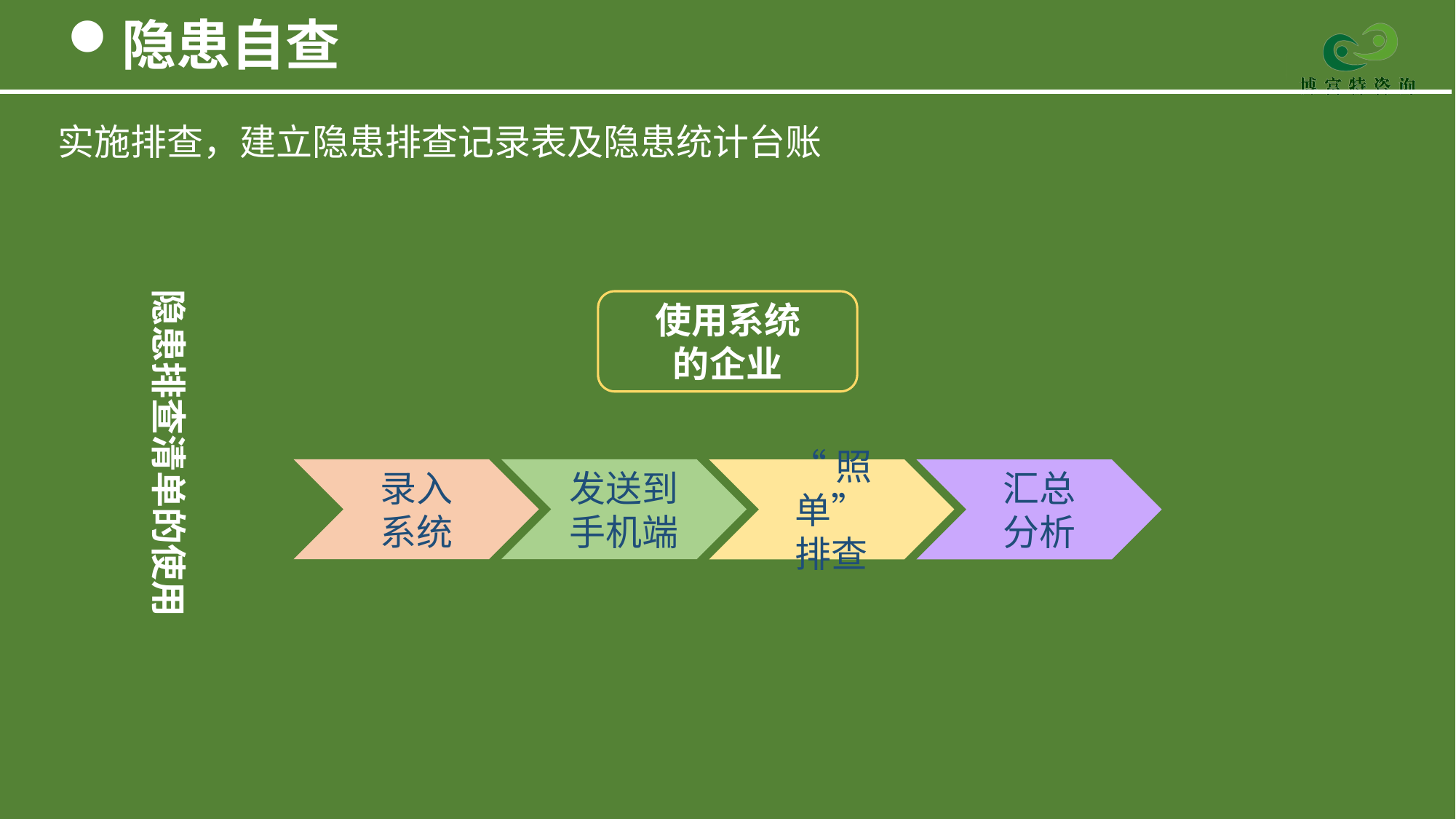

隐患自查
实施排查，建立隐患排查记录表及隐患统计台账
隐患排查清单的使用
使用系统
的企业
录入
系统
发送到手机端
“照单”
排查
汇总
分析